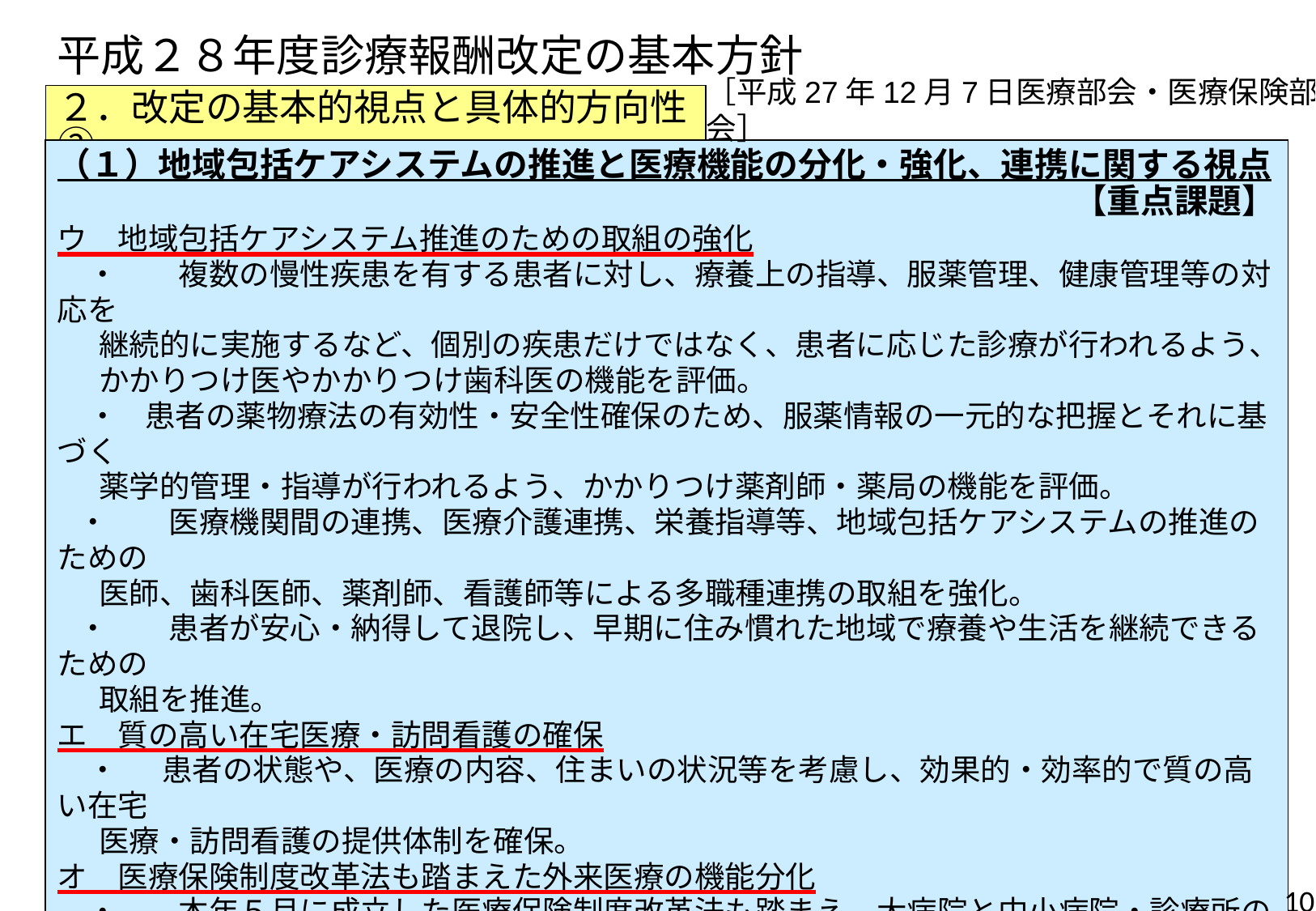

# 平成２８年度診療報酬改定の基本方針
２．改定の基本的視点と具体的方向性②
［平成27年12月7日医療部会・医療保険部会］
（１）地域包括ケアシステムの推進と医療機能の分化・強化、連携に関する視点
　　【重点課題】
ウ　地域包括ケアシステム推進のための取組の強化
　・　　複数の慢性疾患を有する患者に対し、療養上の指導、服薬管理、健康管理等の対応を
     継続的に実施するなど、個別の疾患だけではなく、患者に応じた診療が行われるよう、
     かかりつけ医やかかりつけ歯科医の機能を評価。
　・    患者の薬物療法の有効性・安全性確保のため、服薬情報の一元的な把握とそれに基づく
     薬学的管理・指導が行われるよう、かかりつけ薬剤師・薬局の機能を評価。
  ・　　医療機関間の連携、医療介護連携、栄養指導等、地域包括ケアシステムの推進のための
     医師、歯科医師、薬剤師、看護師等による多職種連携の取組を強化。
  ・　　患者が安心・納得して退院し、早期に住み慣れた地域で療養や生活を継続できるための
     取組を推進。
エ　質の高い在宅医療・訪問看護の確保
　・　  患者の状態や、医療の内容、住まいの状況等を考慮し、効果的・効率的で質の高い在宅
     医療・訪問看護の提供体制を確保。
オ　医療保険制度改革法も踏まえた外来医療の機能分化
　・　　本年５月に成立した医療保険制度改革法も踏まえ、大病院と中小病院・診療所の機能分
     化を進めることについて検討。
  ・     外来医療の機能分化・連携の推進の観点から、診療所等における複数の慢性疾患を有す
     る患者に療養上の指導、服薬管理、健康管理等の対応を継続的に実施する機能を評価。
10